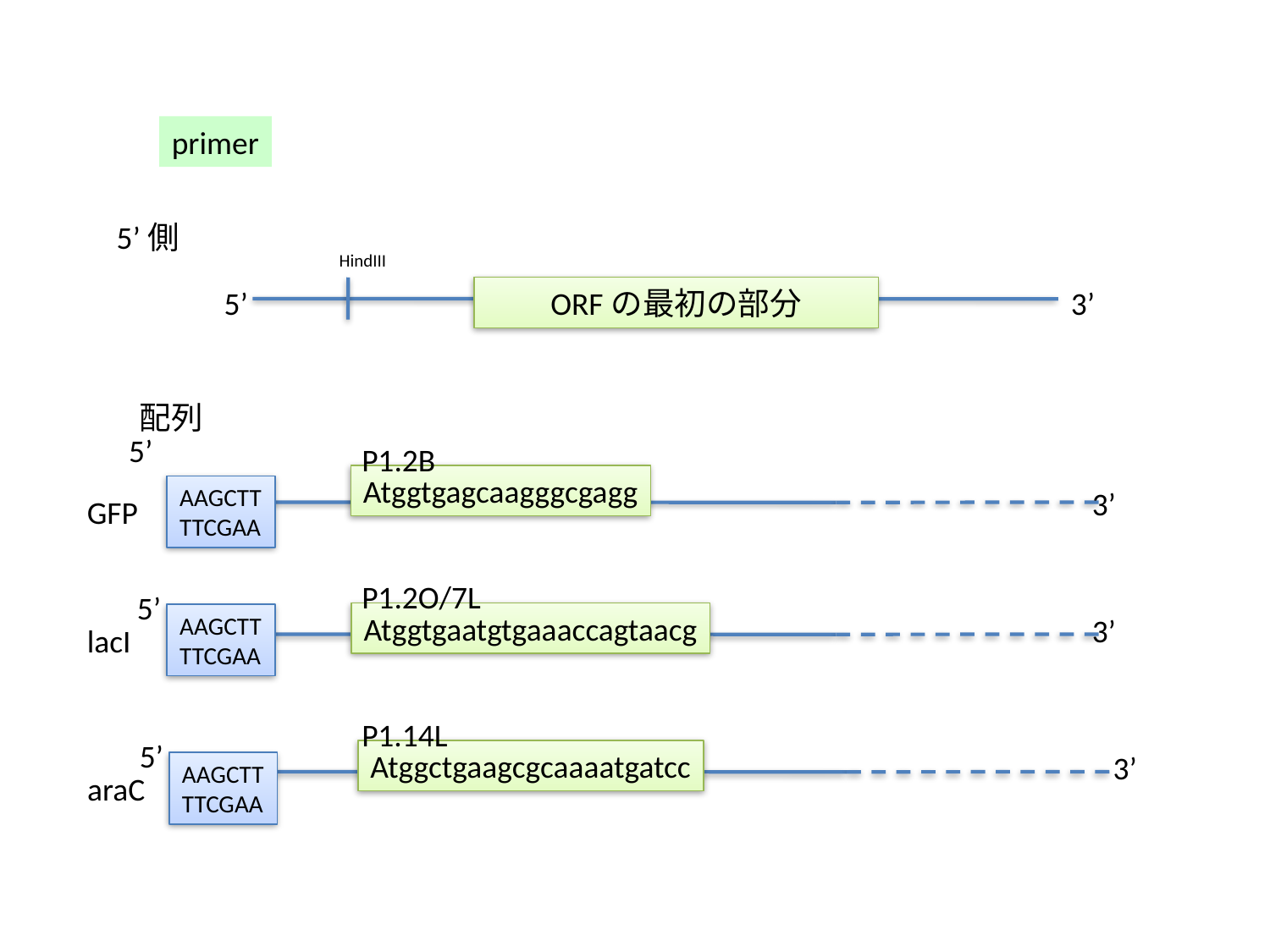

primer
5’側
HindIII
5’
ORFの最初の部分
3’
配列
5’
P1.2B
Atggtgagcaagggcgagg
AAGCTT
TTCGAA
3’
GFP
P1.2O/7L
5’
Atggtgaatgtgaaaccagtaacg
AAGCTT
TTCGAA
3’
lacI
P1.14L
5’
Atggctgaagcgcaaaatgatcc
3’
AAGCTT
TTCGAA
araC